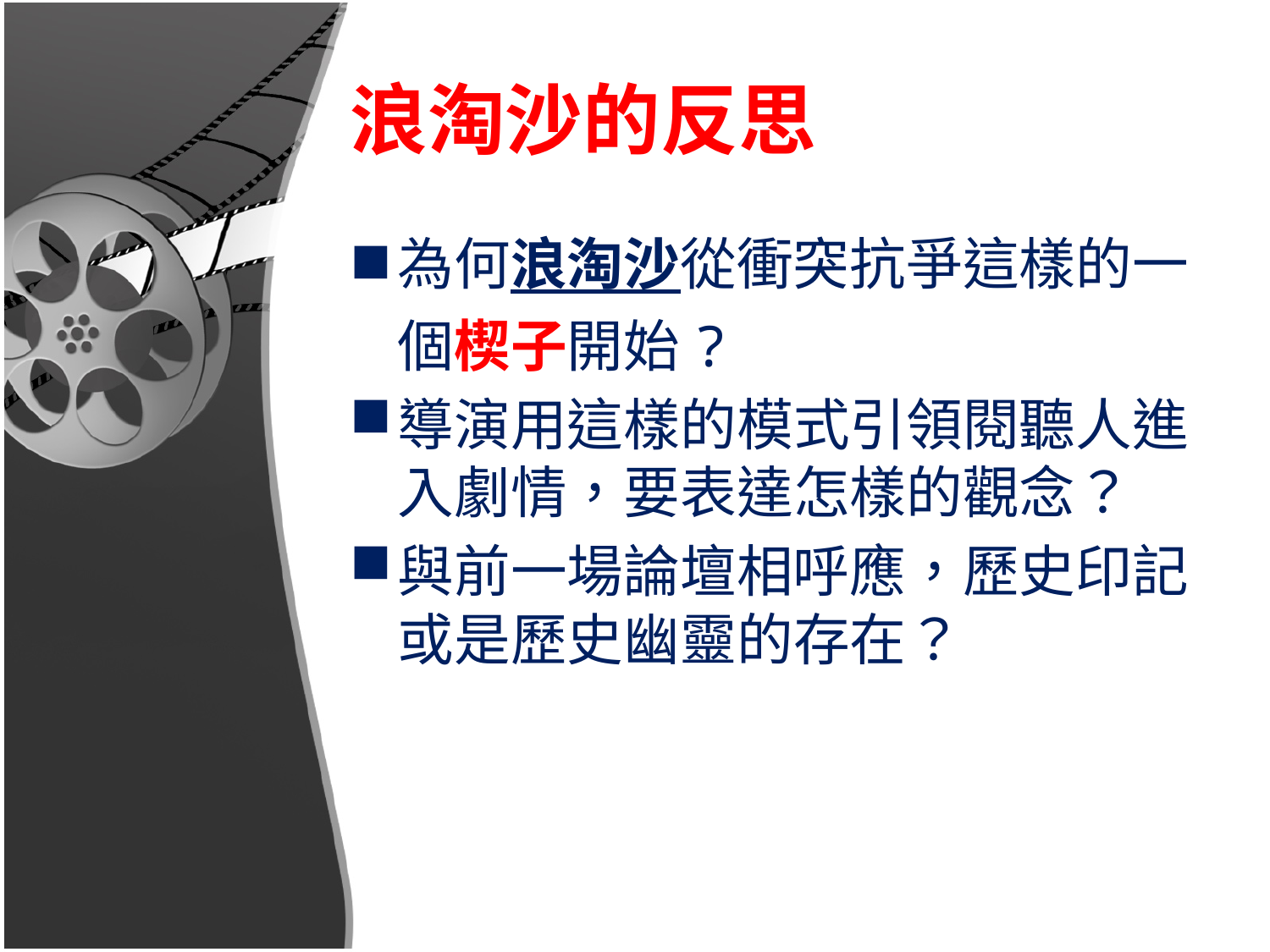

# 浪淘沙的反思
為何浪淘沙從衝突抗爭這樣的一個楔子開始?
導演用這樣的模式引領閱聽人進入劇情，要表達怎樣的觀念？
與前一場論壇相呼應，歷史印記或是歷史幽靈的存在？